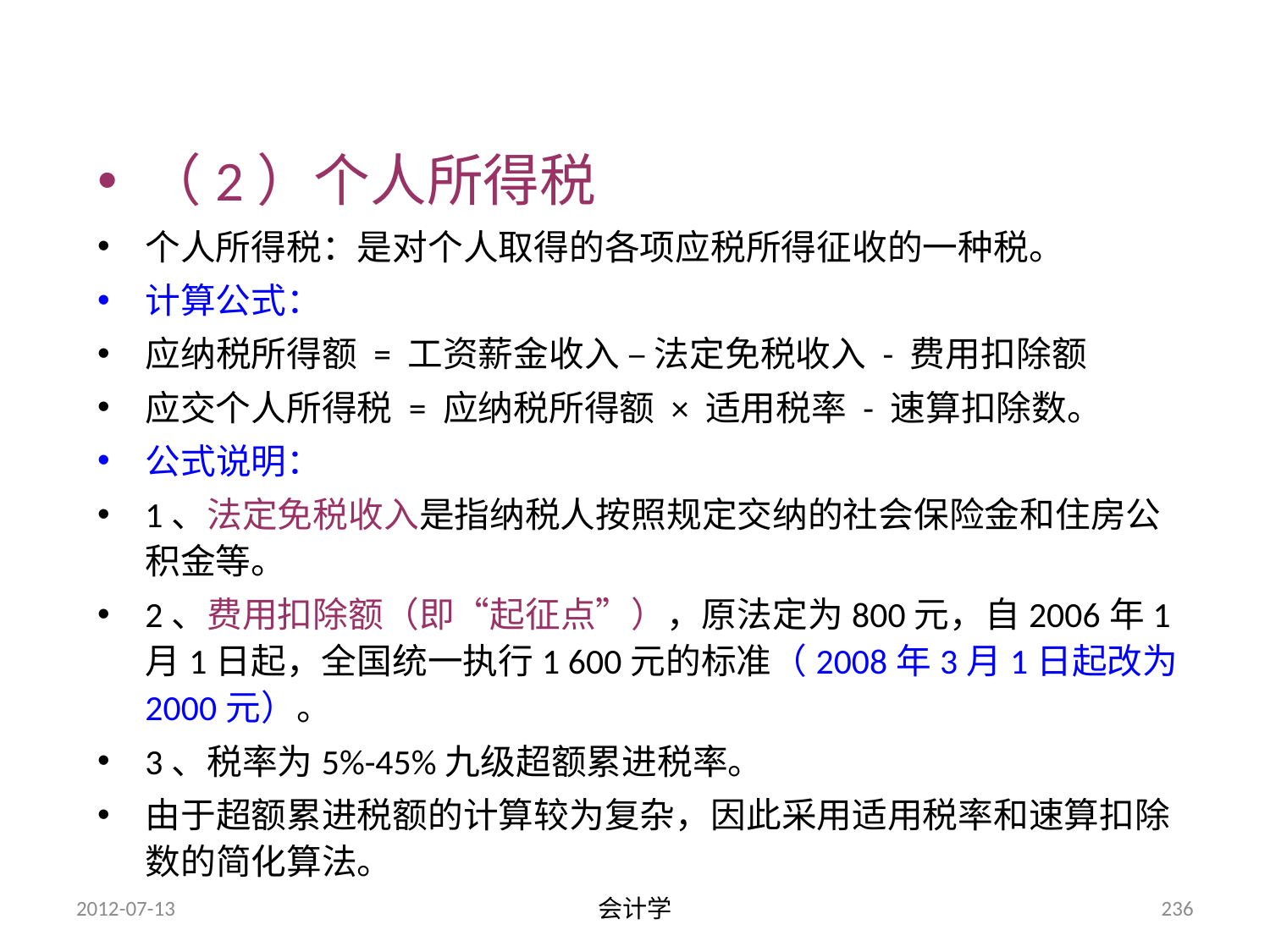

（2）个人所得税
个人所得税：是对个人取得的各项应税所得征收的一种税。
计算公式：
应纳税所得额 = 工资薪金收入 – 法定免税收入 - 费用扣除额
应交个人所得税 = 应纳税所得额 × 适用税率 - 速算扣除数。
公式说明：
1、法定免税收入是指纳税人按照规定交纳的社会保险金和住房公积金等。
2、费用扣除额（即“起征点”），原法定为800元，自2006年1月1日起，全国统一执行1 600元的标准（2008年3月1日起改为2000元）。
3、税率为5%-45%九级超额累进税率。
由于超额累进税额的计算较为复杂，因此采用适用税率和速算扣除数的简化算法。
2012-07-13
会计学
236